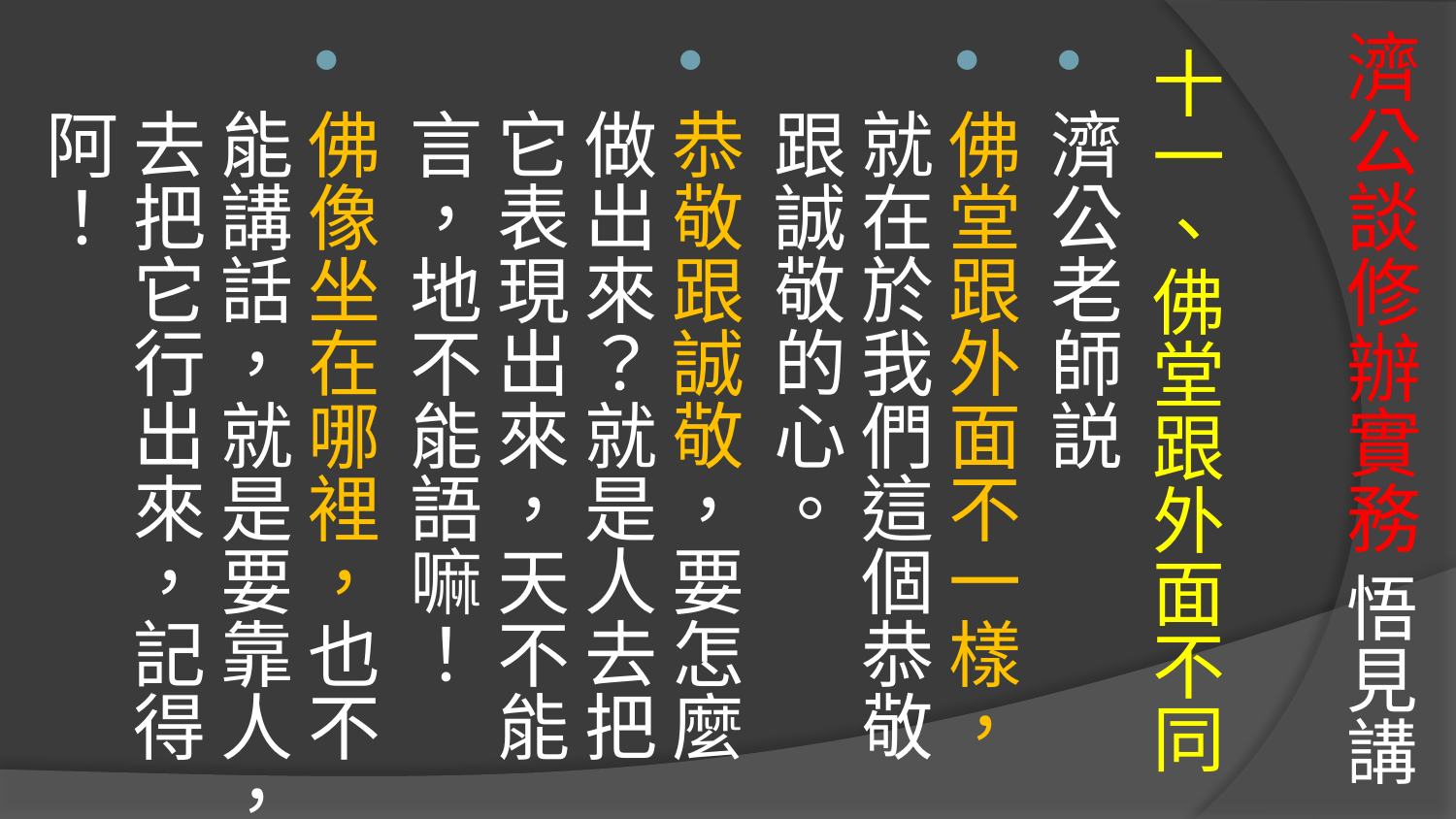

# 濟公談修辦實務 悟見講
十一、佛堂跟外面不同
濟公老師説
佛堂跟外面不一樣，就在於我們這個恭敬跟誠敬的心。
恭敬跟誠敬，要怎麼做出來？就是人去把它表現出來，天不能言，地不能語嘛！
佛像坐在哪裡，也不能講話，就是要靠人，去把它行出來，記得阿！